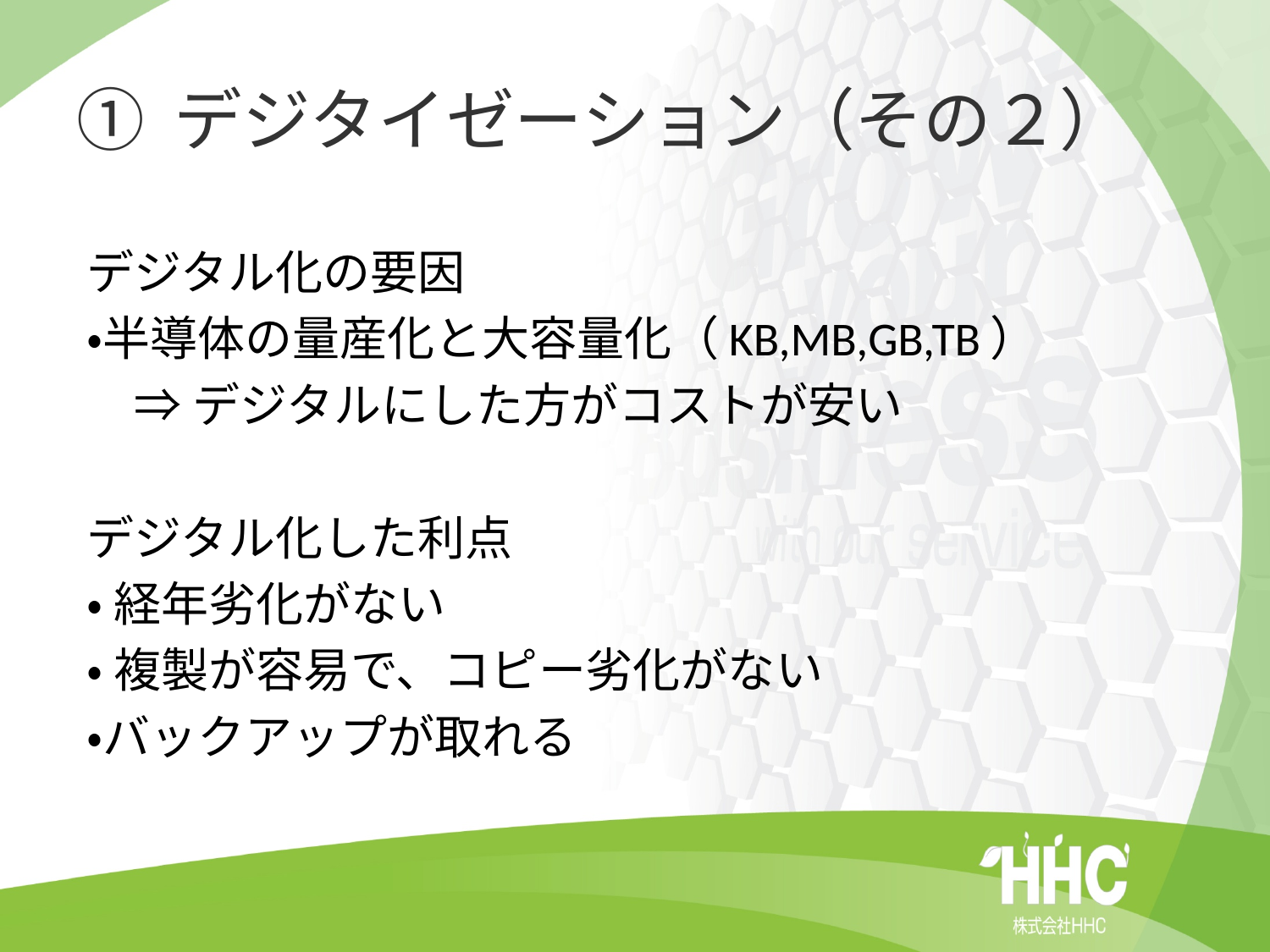

# ① デジタイゼーション（その２）
デジタル化の要因
・半導体の量産化と大容量化（KB,MB,GB,TB）
　⇒ デジタルにした方がコストが安い

デジタル化した利点
・ 経年劣化がない
・ 複製が容易で、コピー劣化がない
・バックアップが取れる